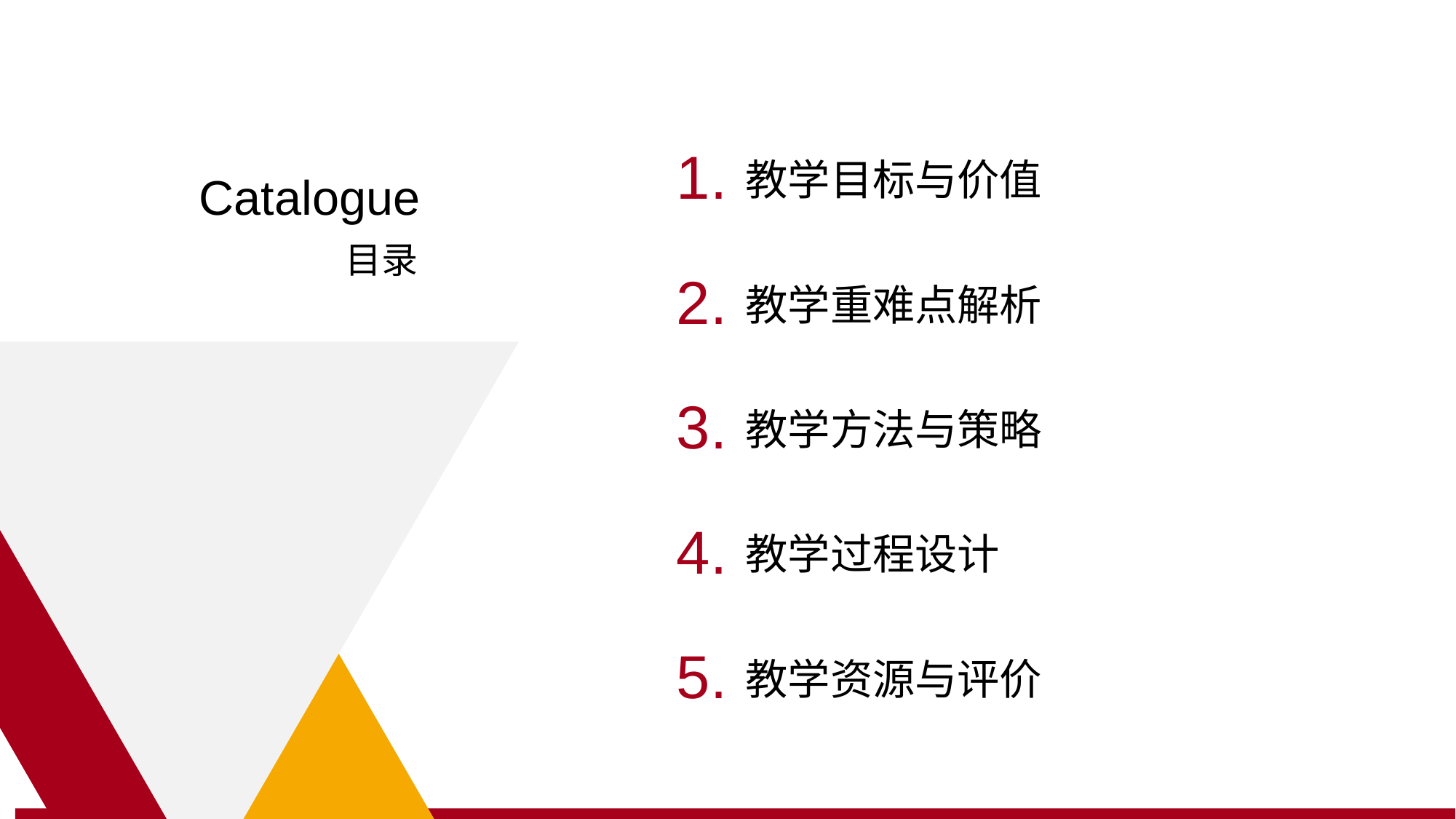

1.
教学目标与价值
Catalogue
目录
2.
教学重难点解析

3.
教学方法与策略

4.
教学过程设计
5.

教学资源与评价